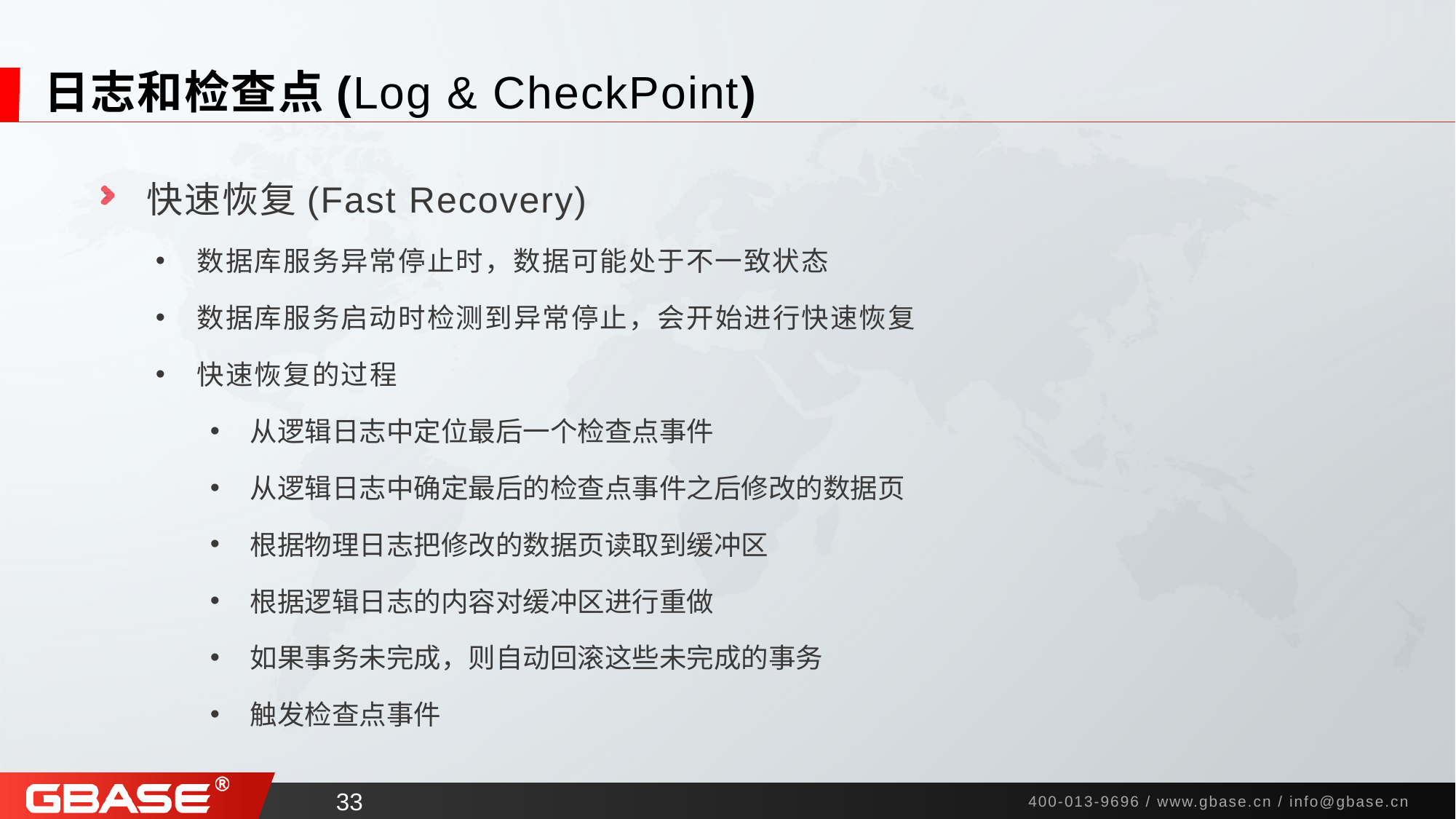

# 日志和检查点(Log & CheckPoint)
 快速恢复(Fast Recovery)
 数据库服务异常停止时，数据可能处于不一致状态
 数据库服务启动时检测到异常停止，会开始进行快速恢复
 快速恢复的过程
 从逻辑日志中定位最后一个检查点事件
 从逻辑日志中确定最后的检查点事件之后修改的数据页
 根据物理日志把修改的数据页读取到缓冲区
 根据逻辑日志的内容对缓冲区进行重做
 如果事务未完成，则自动回滚这些未完成的事务
 触发检查点事件